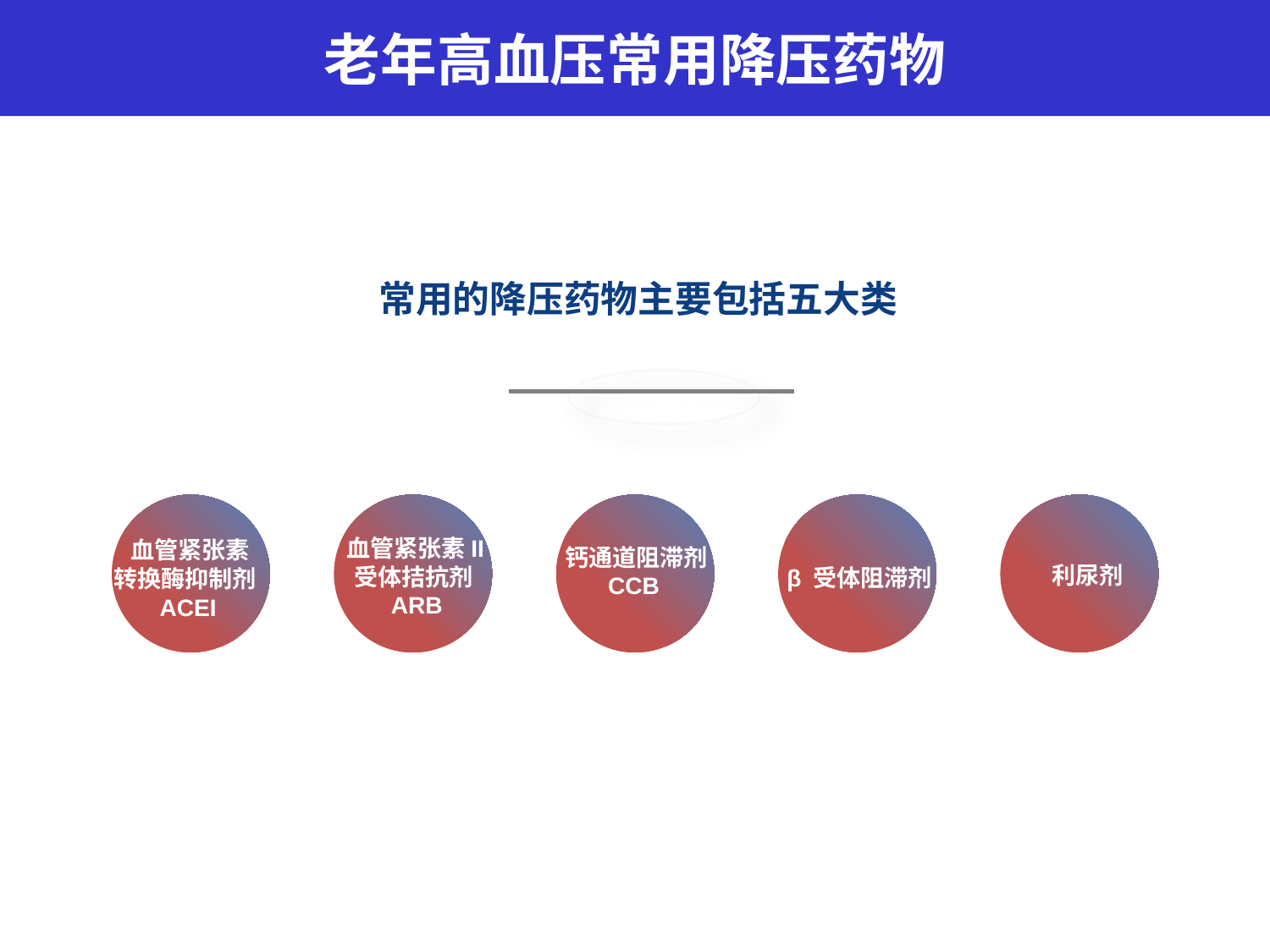

老年高血压常用降压药物
药物治疗
常用的降压药物主要包括五大类

POWER

 血管紧张素II
受体拮抗剂
 ARB
 血管紧张素
转换酶抑制剂
 ACEI
 钙通道阻滞剂
CCB
 利尿剂
 β 受体阻滞剂